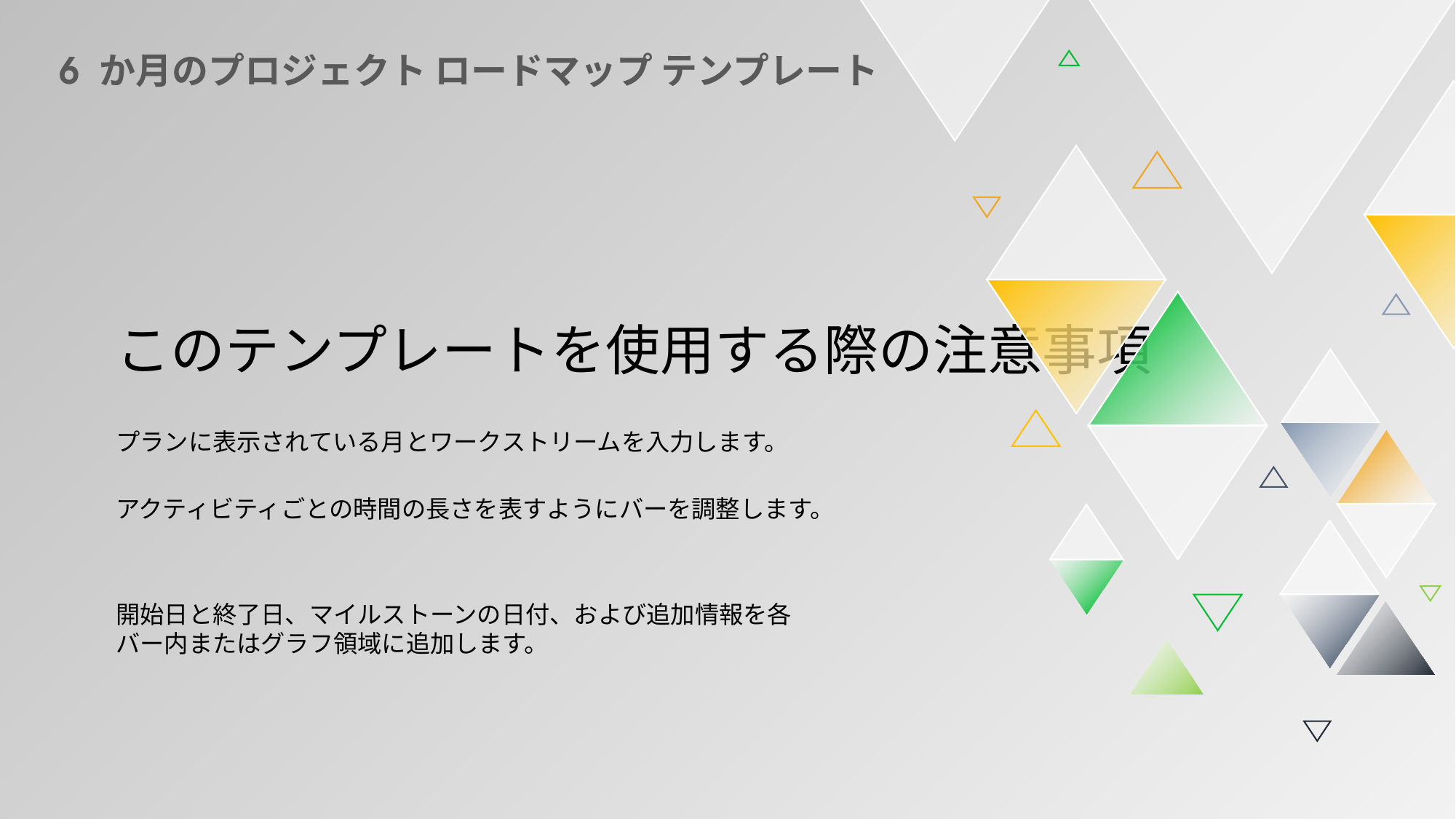

6 か月のプロジェクト ロードマップ テンプレート
このテンプレートを使用する際の注意事項
プランに表示されている月とワークストリームを入力します。

アクティビティごとの時間の長さを表すようにバーを調整します。

開始日と終了日、マイルストーンの日付、および追加情報を各バー内またはグラフ領域に追加します。